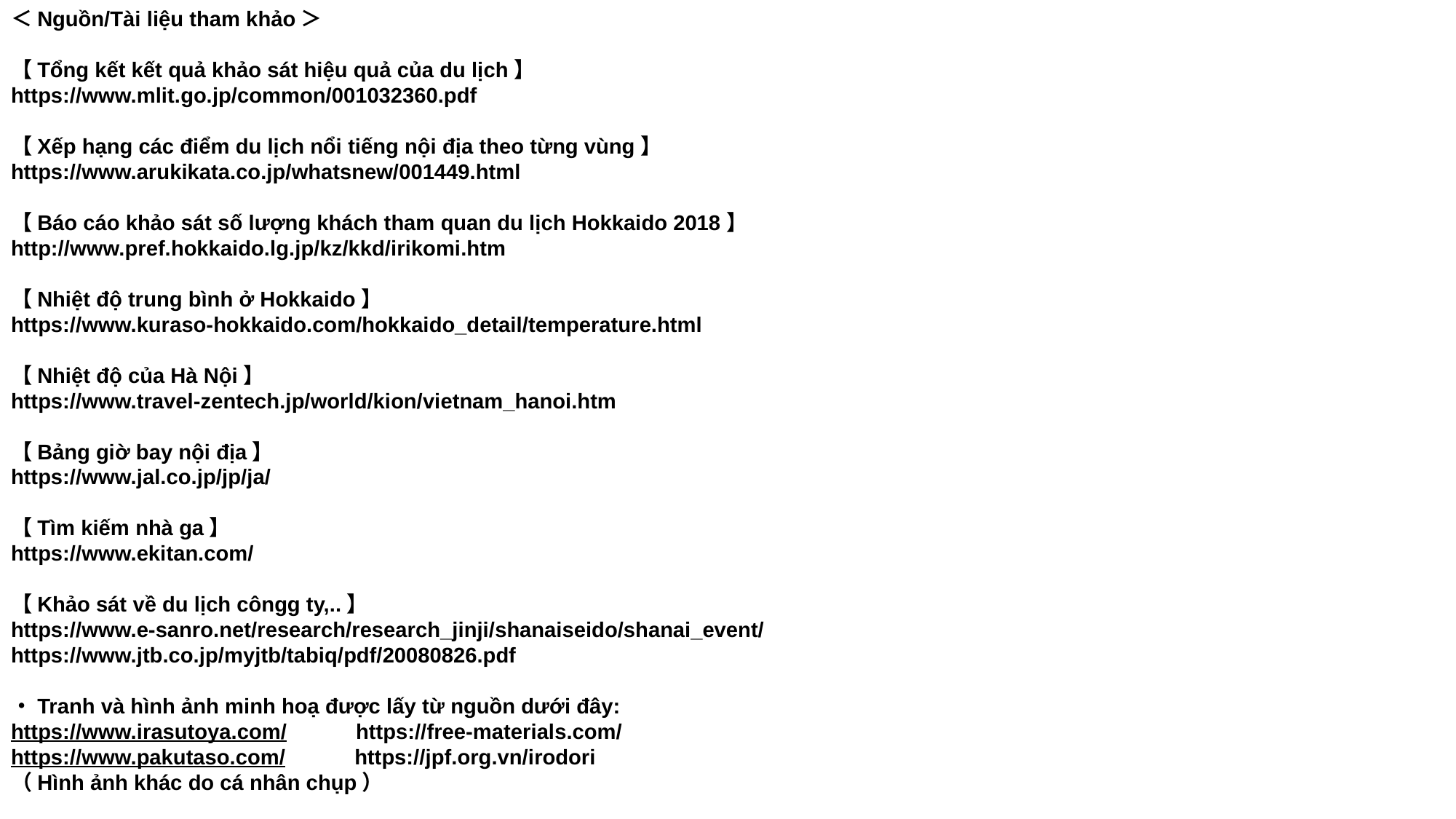

＜Nguồn/Tài liệu tham khảo＞

【Tổng kết kết quả khảo sát hiệu quả của du lịch】
https://www.mlit.go.jp/common/001032360.pdf

【Xếp hạng các điểm du lịch nổi tiếng nội địa theo từng vùng】
https://www.arukikata.co.jp/whatsnew/001449.html

【Báo cáo khảo sát số lượng khách tham quan du lịch Hokkaido 2018】
http://www.pref.hokkaido.lg.jp/kz/kkd/irikomi.htm

【Nhiệt độ trung bình ở Hokkaido】
https://www.kuraso-hokkaido.com/hokkaido_detail/temperature.html

【Nhiệt độ của Hà Nội】
https://www.travel-zentech.jp/world/kion/vietnam_hanoi.htm

【Bảng giờ bay nội địa】
https://www.jal.co.jp/jp/ja/

【Tìm kiếm nhà ga】
https://www.ekitan.com/

【Khảo sát về du lịch côngg ty,..】
https://www.e-sanro.net/research/research_jinji/shanaiseido/shanai_event/
https://www.jtb.co.jp/myjtb/tabiq/pdf/20080826.pdf

・Tranh và hình ảnh minh hoạ được lấy từ nguồn dưới đây:
https://www.irasutoya.com/　　　https://free-materials.com/
https://www.pakutaso.com/　　　https://jpf.org.vn/irodori
（Hình ảnh khác do cá nhân chụp）